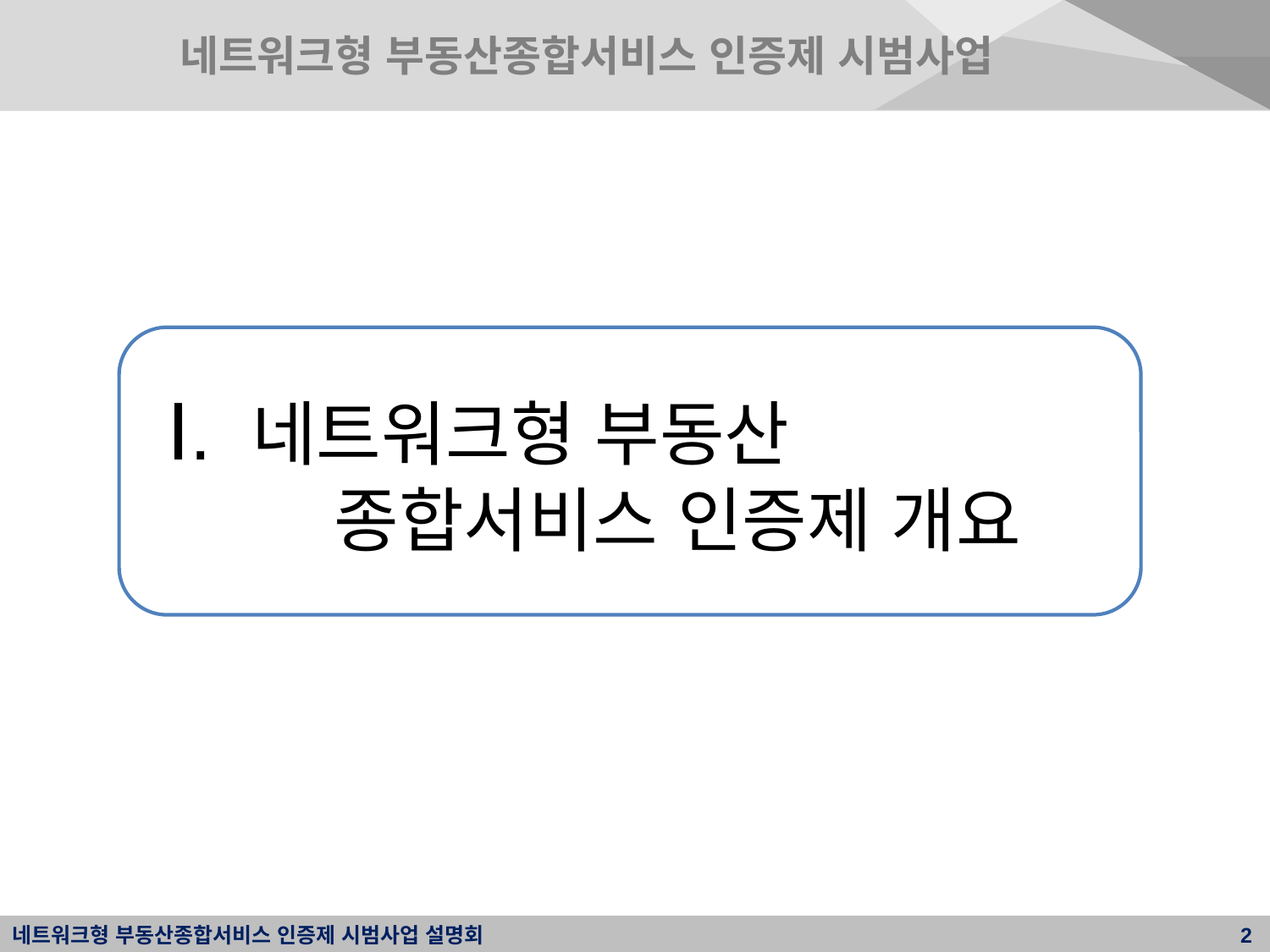

네트워크형 부동산종합서비스 인증제 시범사업
 Ⅰ. 네트워크형 부동산
    종합서비스 인증제 개요
2